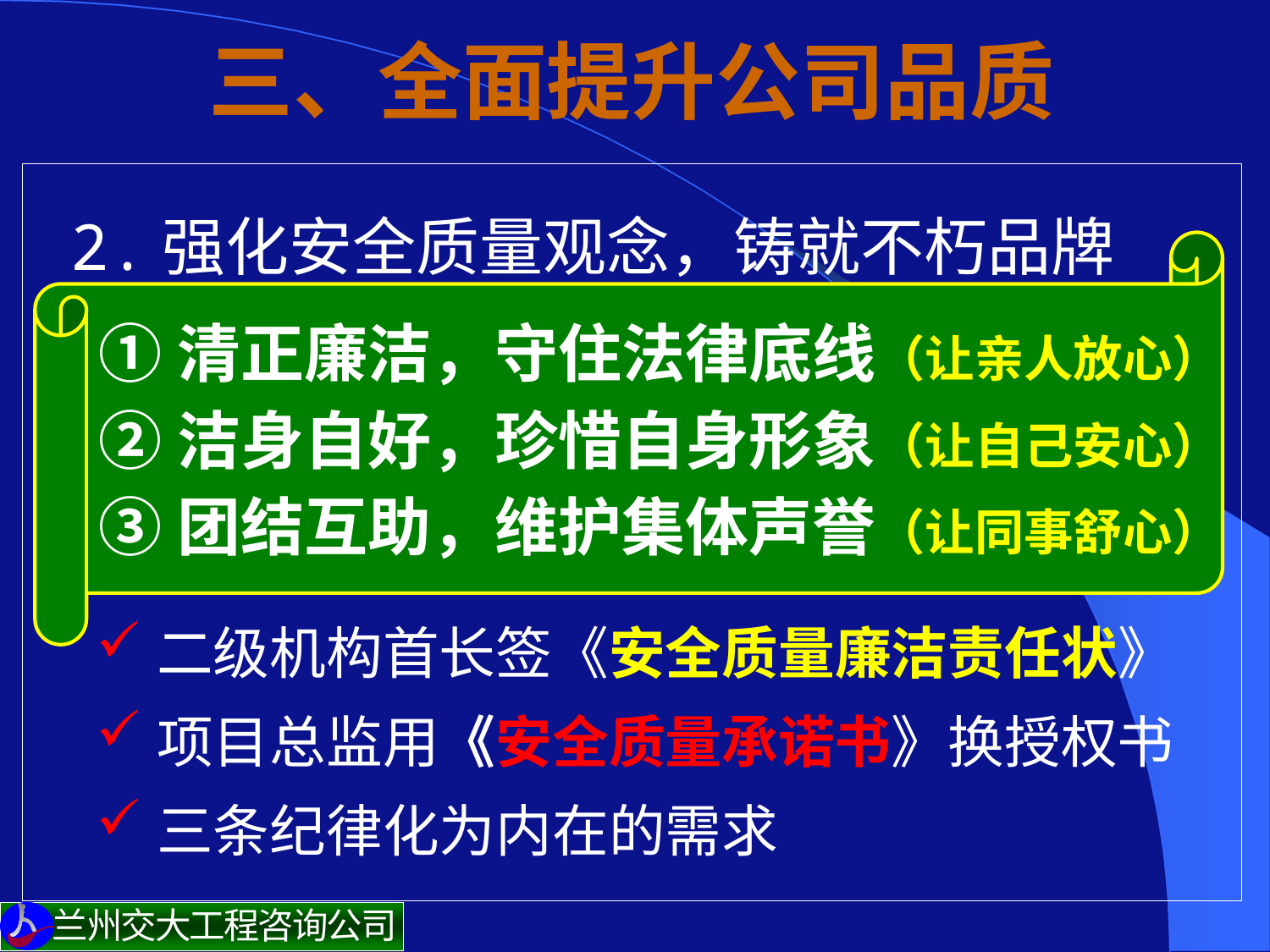

# 三、全面提升公司品质
 2.强化安全质量观念，铸就不朽品牌
1)大力开展三体系贯标
2)全面推行“监理助手”
3)坚持做精，不自毁形象
4)强化自我约束
二级机构首长签《安全质量廉洁责任状》
项目总监用《安全质量承诺书》换授权书
三条纪律化为内在的需求
①清正廉洁，守住法律底线（让亲人放心）
②洁身自好，珍惜自身形象（让自己安心）
③团结互助，维护集体声誉（让同事舒心）